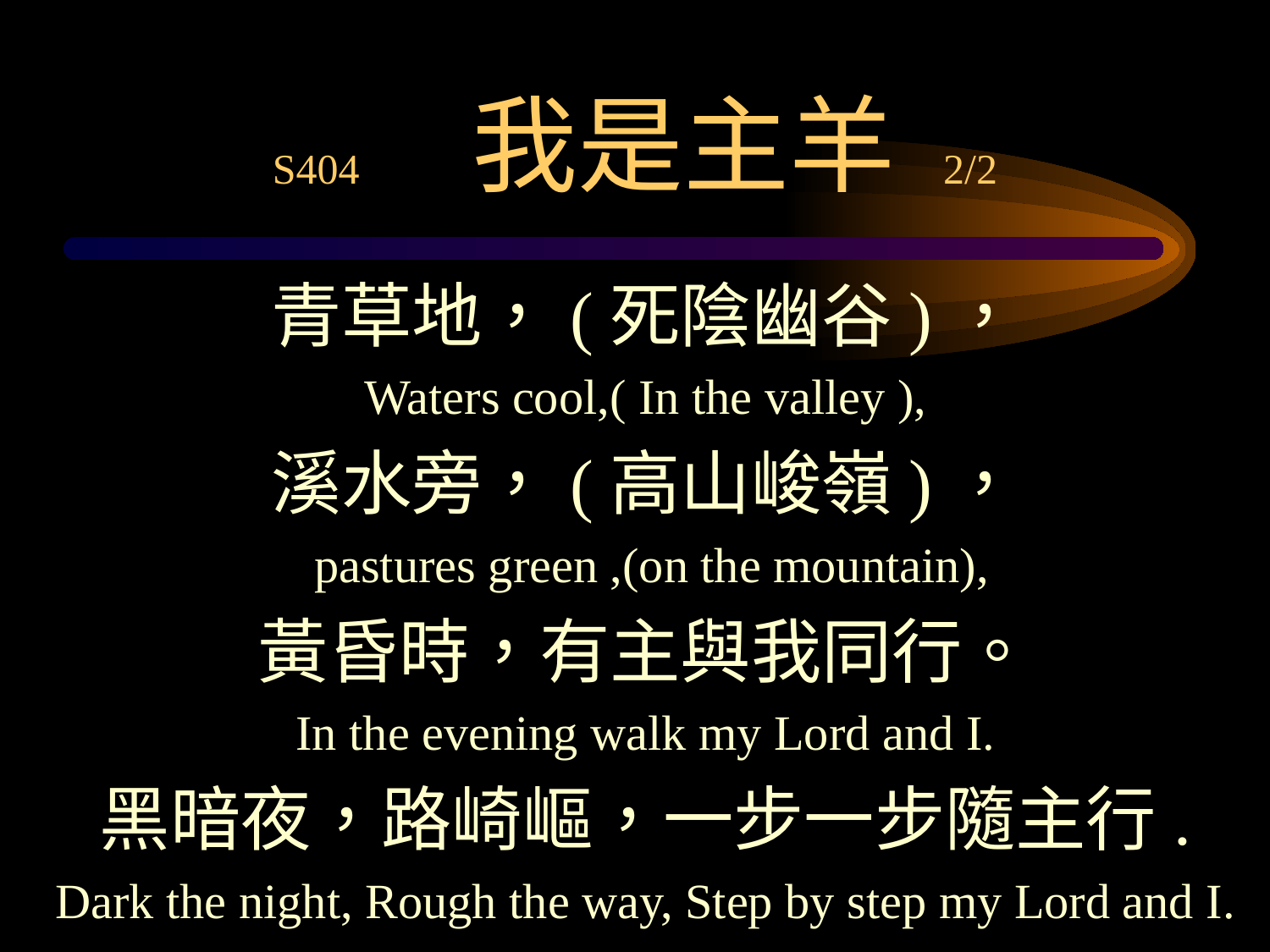

# S404        我是主羊    2/2
青草地，(死陰幽谷)，
Waters cool,( In the valley ),
溪水旁，(高山峻嶺)，
 pastures green ,(on the mountain),
黃昏時，有主與我同行。
In the evening walk my Lord and I.
黑暗夜，路崎嶇，一步一步隨主行.
Dark the night, Rough the way, Step by step my Lord and I.